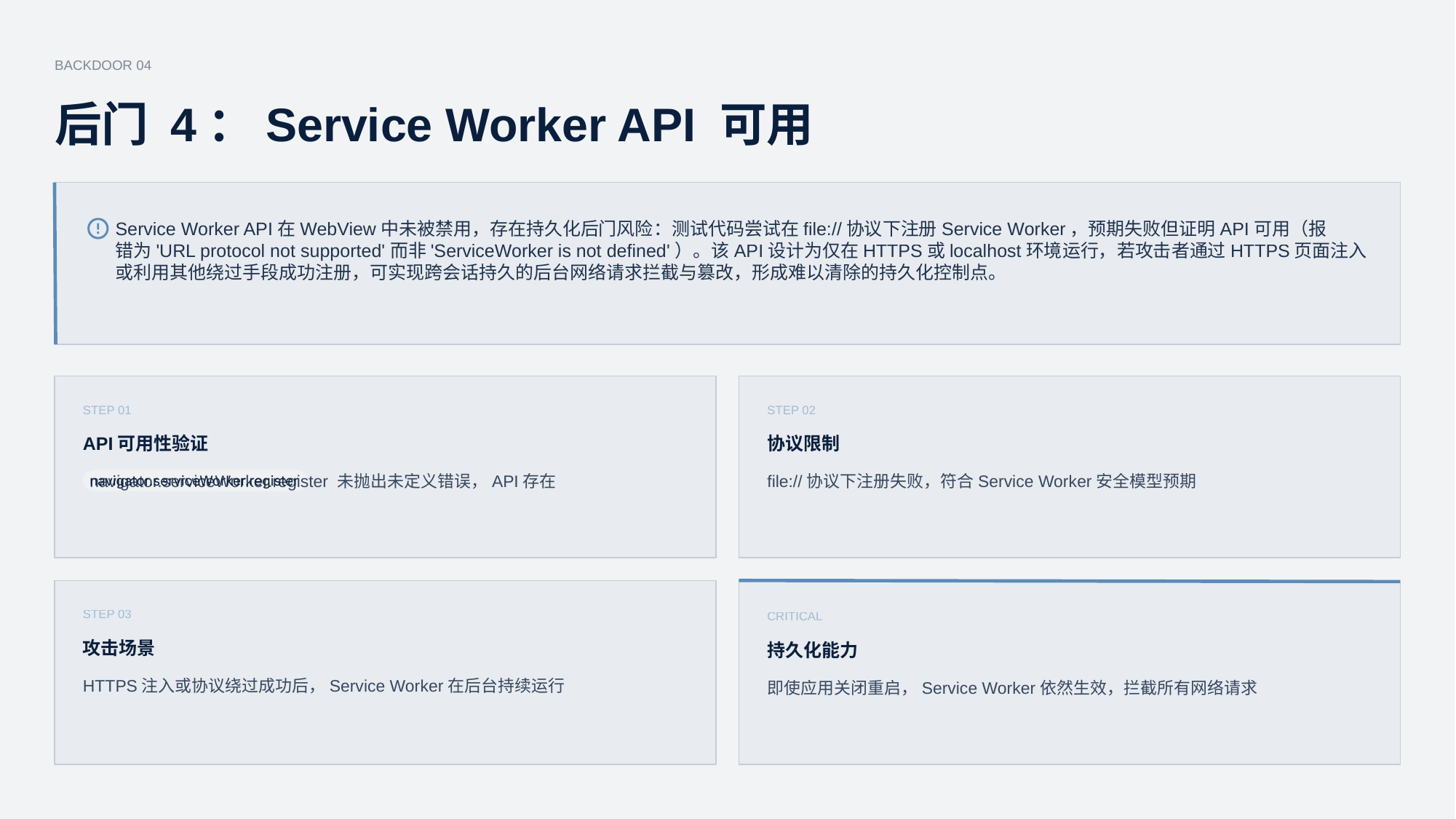

BACKDOOR 04
后门 4：Service Worker API 可用

Service Worker API在WebView中未被禁用，存在持久化后门风险：测试代码尝试在file://协议下注册Service Worker，预期失败但证明API可用（报
错为'URL protocol not supported'而非'ServiceWorker is not defined'）。该API设计为仅在HTTPS或localhost环境运行，若攻击者通过HTTPS页面注入
或利用其他绕过手段成功注册，可实现跨会话持久的后台网络请求拦截与篡改，形成难以清除的持久化控制点。

STEP 01
STEP 02
API可用性验证
协议限制

navigator.serviceWorker.register 未抛出未定义错误，API存在
file://协议下注册失败，符合Service Worker安全模型预期
navigator.serviceWorker.register

STEP 03
CRITICAL
攻击场景
持久化能力
HTTPS注入或协议绕过成功后，Service Worker在后台持续运行
即使应用关闭重启，Service Worker依然生效，拦截所有网络请求